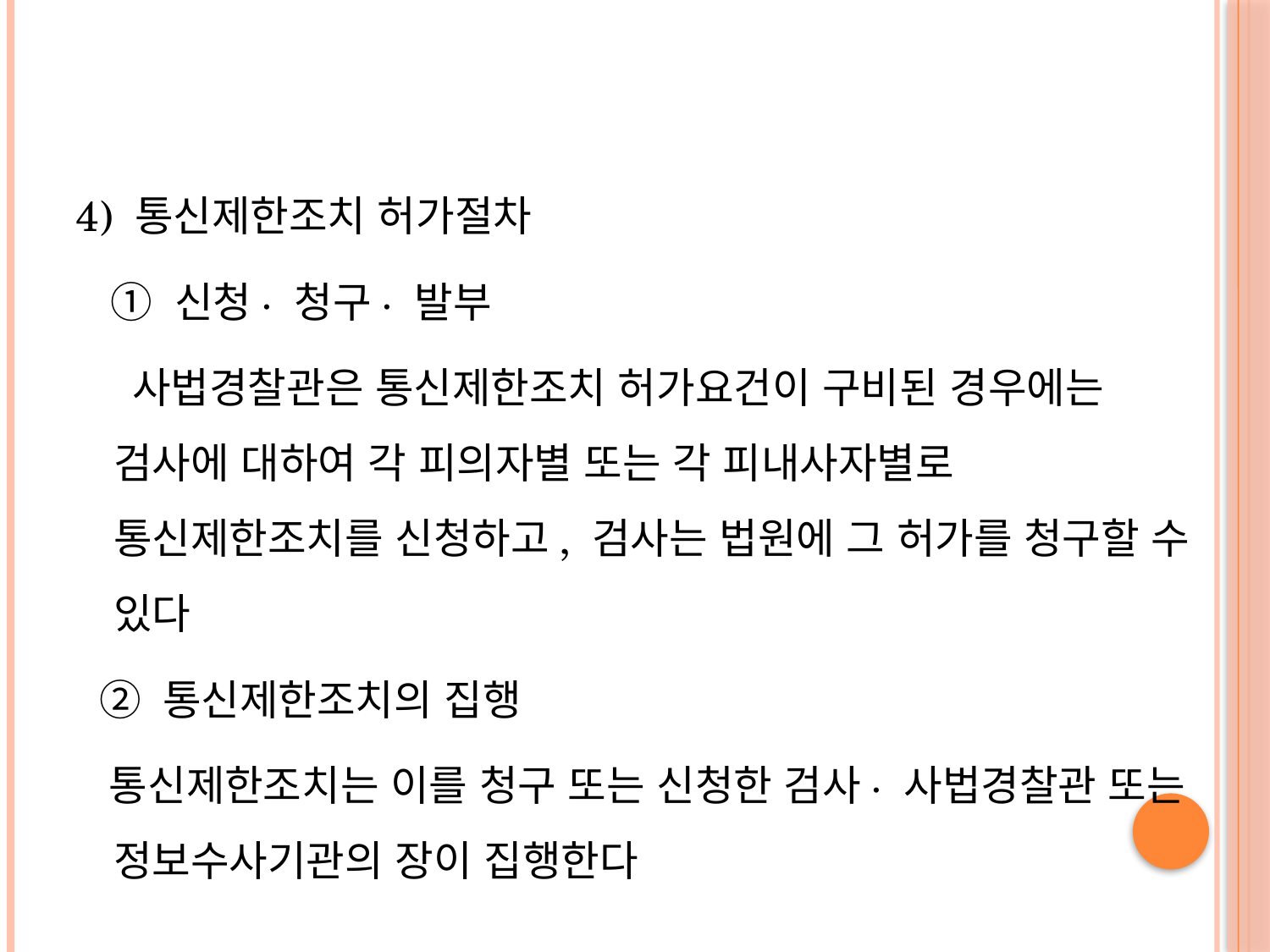

#
4) 통신제한조치 허가절차
   ① 신청· 청구· 발부
    사법경찰관은 통신제한조치 허가요건이 구비된 경우에는 검사에 대하여 각 피의자별 또는 각 피내사자별로 통신제한조치를 신청하고, 검사는 법원에 그 허가를 청구할 수 있다
  ② 통신제한조치의 집행
  통신제한조치는 이를 청구 또는 신청한 검사· 사법경찰관 또는 정보수사기관의 장이 집행한다